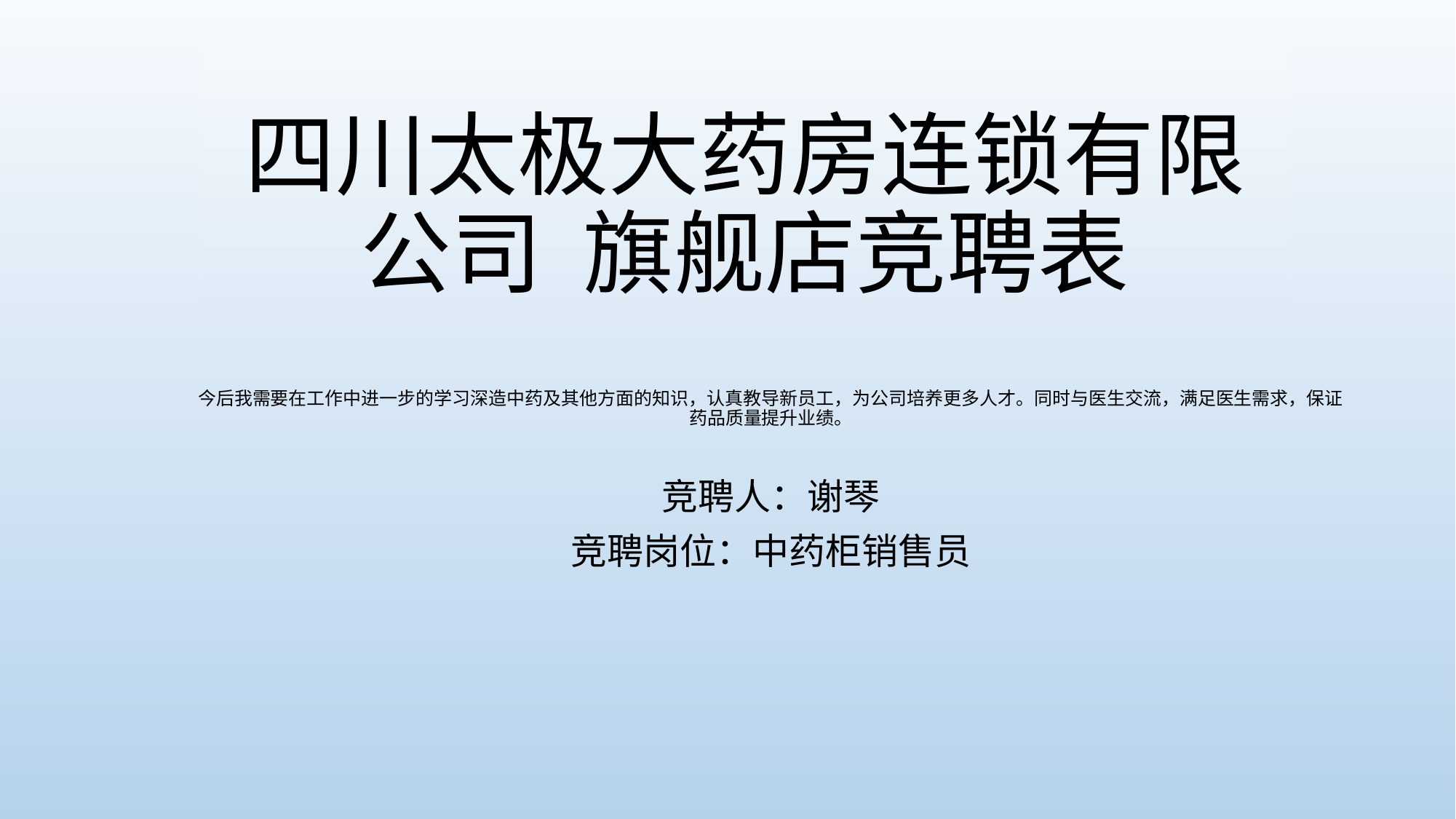

# 四川太极大药房连锁有限公司  旗舰店竞聘表
今后我需要在工作中进一步的学习深造中药及其他方面的知识，认真教导新员工，为公司培养更多人才。同时与医生交流，满足医生需求，保证药品质量提升业绩。

竞聘人：谢琴
竞聘岗位：中药柜销售员